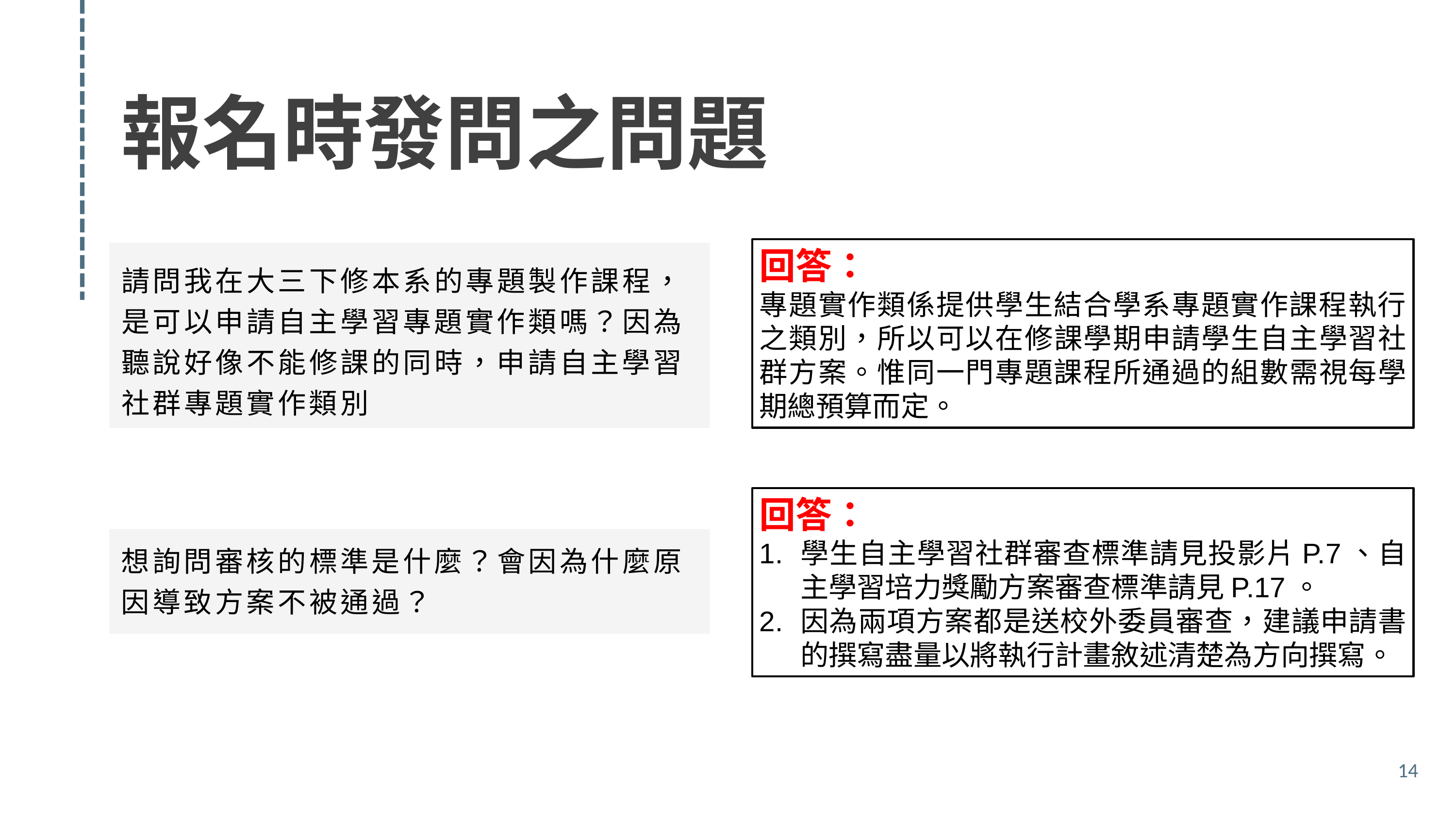

報名時發問之問題
回答：
專題實作類係提供學生結合學系專題實作課程執行之類別，所以可以在修課學期申請學生自主學習社群方案。惟同一門專題課程所通過的組數需視每學期總預算而定。

請問我在大三下修本系的專題製作課程，是可以申請自主學習專題實作類嗎？因為聽說好像不能修課的同時，申請自主學習社群專題實作類別
回答：
學生自主學習社群審查標準請見投影片P.7、自主學習培力獎勵方案審查標準請見P.17。
因為兩項方案都是送校外委員審查，建議申請書的撰寫盡量以將執行計畫敘述清楚為方向撰寫。

想詢問審核的標準是什麼？會因為什麼原因導致方案不被通過？
14